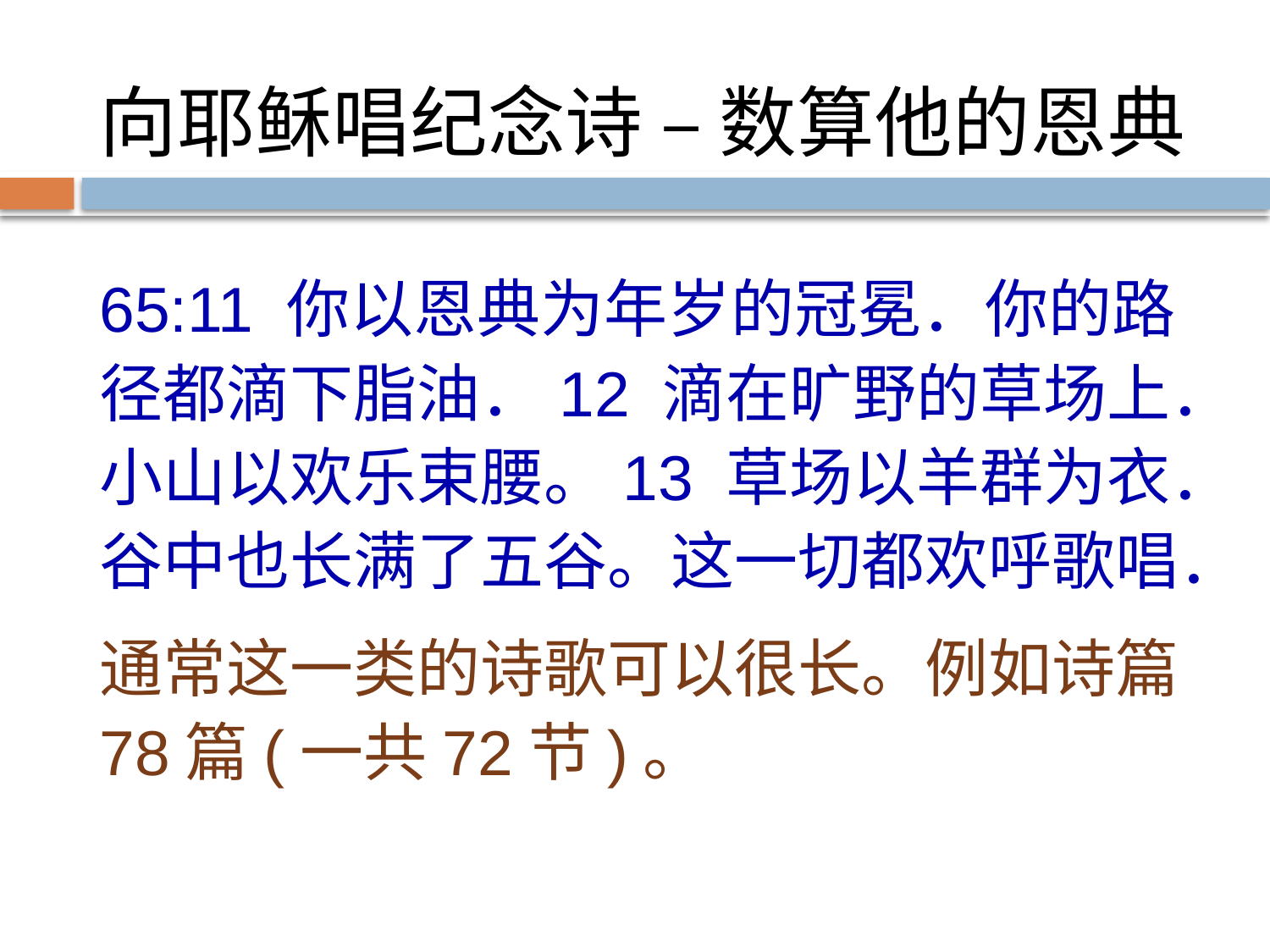

向耶稣唱纪念诗 – 数算他的恩典
65:11 你以恩典为年岁的冠冕．你的路径都滴下脂油．12 滴在旷野的草场上．小山以欢乐束腰。13 草场以羊群为衣．谷中也长满了五谷。这一切都欢呼歌唱．
通常这一类的诗歌可以很长。例如诗篇78篇(一共72节)。